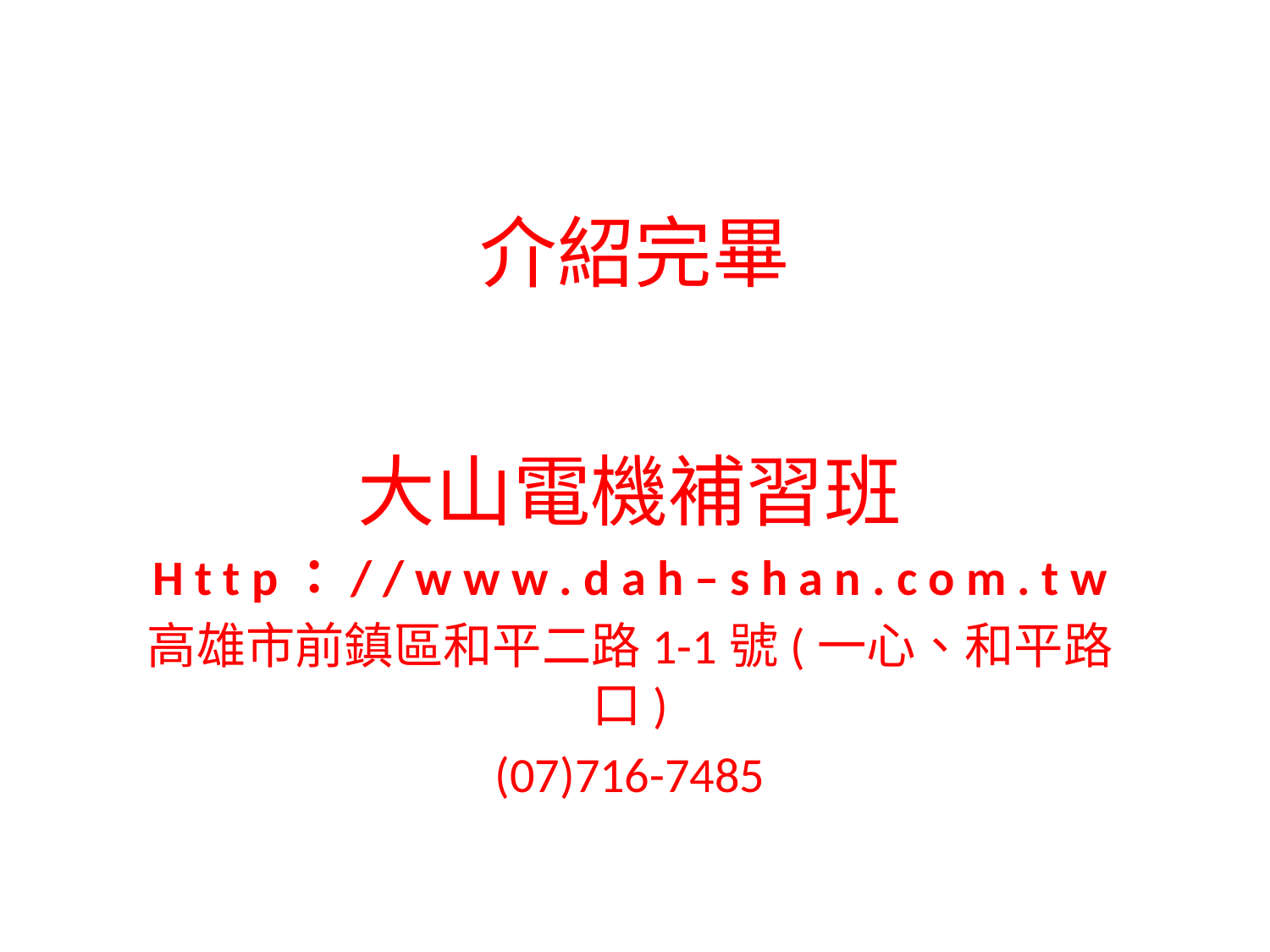

# 介紹完畢
大山電機補習班
H t t p：/ / w w w . d a h – s h a n . c o m . t w
高雄市前鎮區和平二路1-1號(一心、和平路口)
(07)716-7485